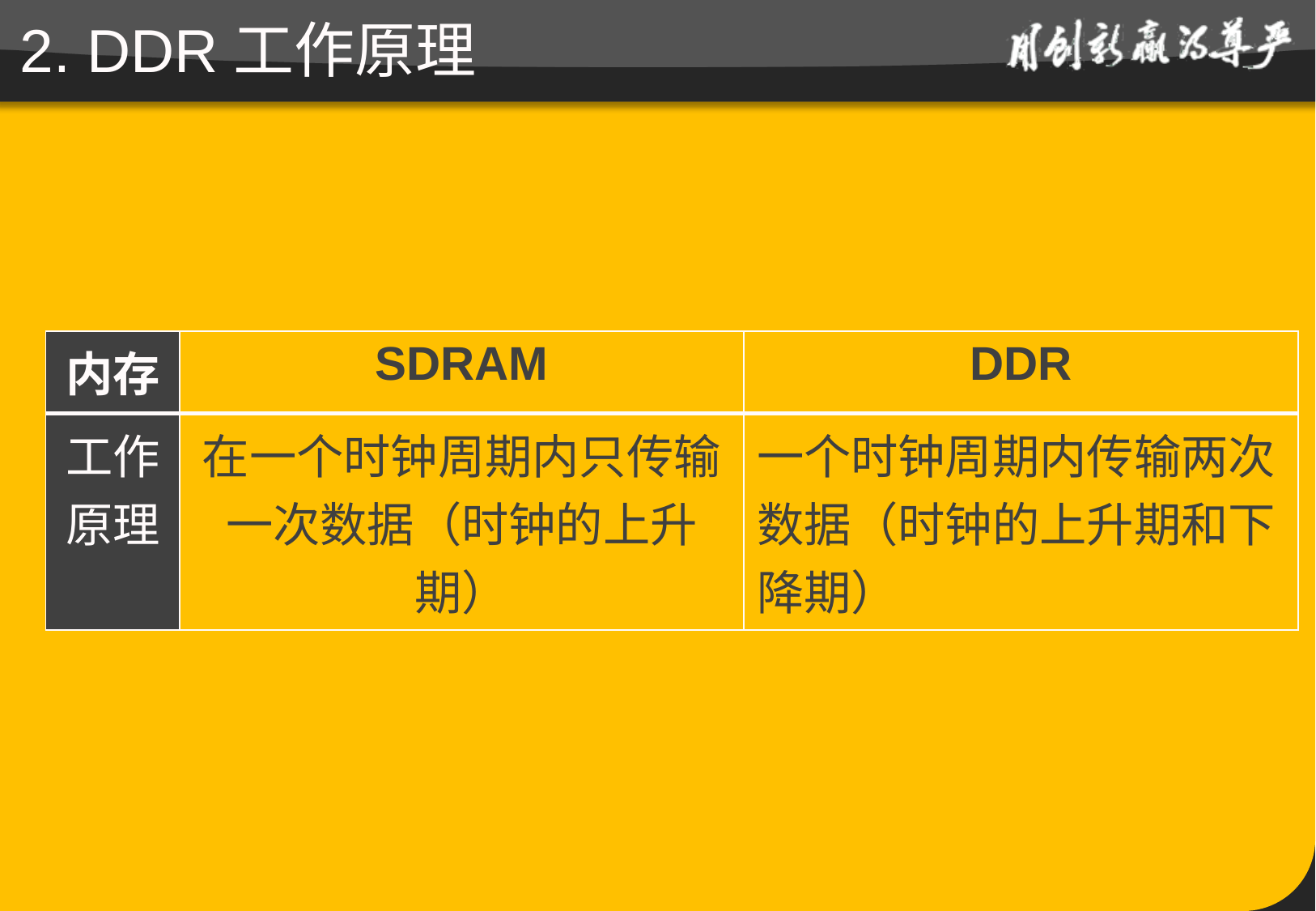

# 2. DDR工作原理
| 内存 | SDRAM | DDR |
| --- | --- | --- |
| 工作 原理 | 在一个时钟周期内只传输一次数据（时钟的上升期） | 一个时钟周期内传输两次数据（时钟的上升期和下降期） |